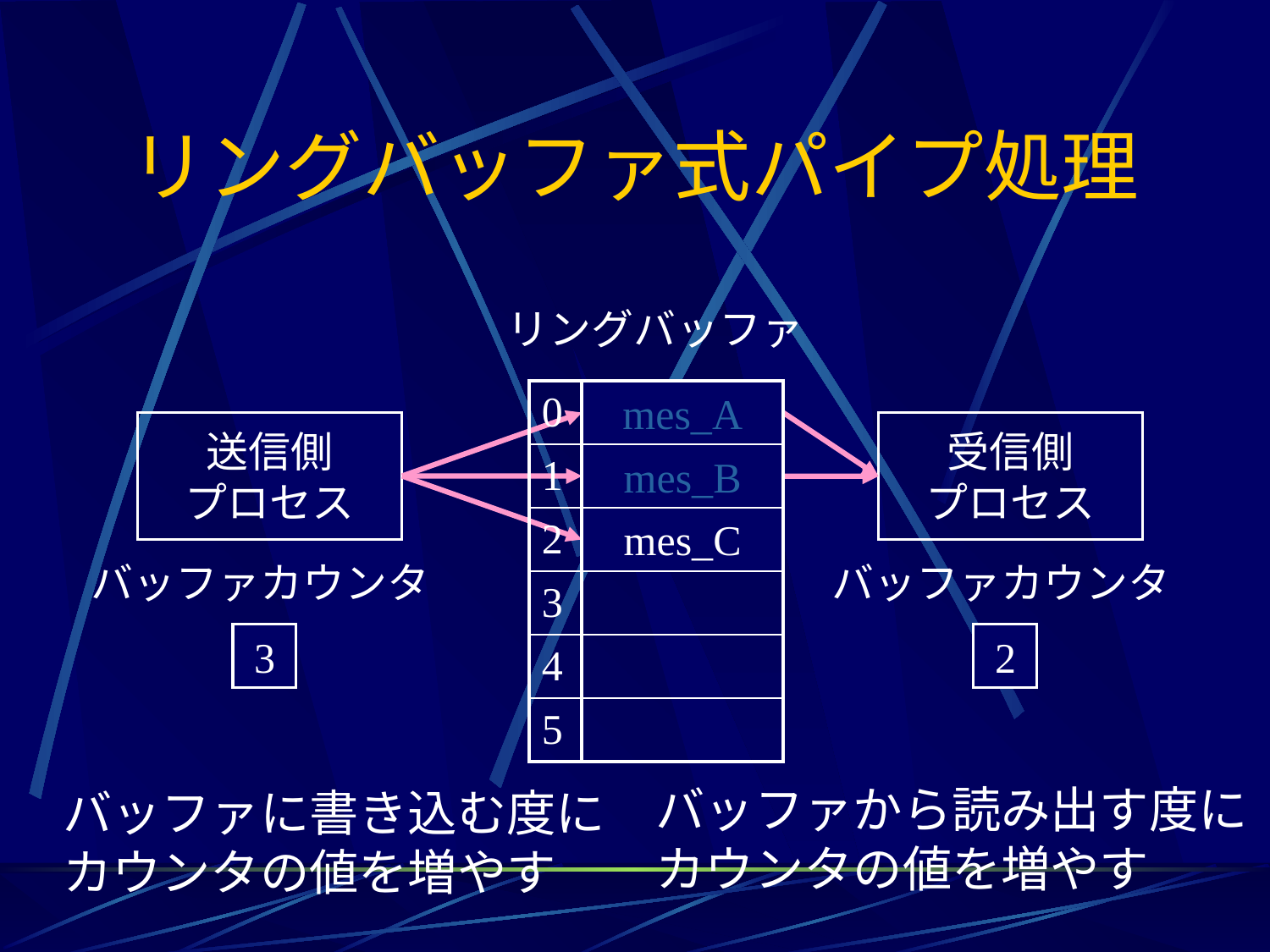

# リングバッファ式パイプ処理
リングバッファ
mes_A

| 0 |  |
| --- | --- |
| 1 |  |
| 2 |  |
| 3 |  |
| 4 |  |
| 5 |  |
mes_A

送信側
プロセス
受信側
プロセス
mes_B

mes_B

mes_C
バッファカウンタ
バッファカウンタ
0
1
2
3
0
1
2
バッファから読み出す度に
カウンタの値を増やす
バッファに書き込む度に
カウンタの値を増やす